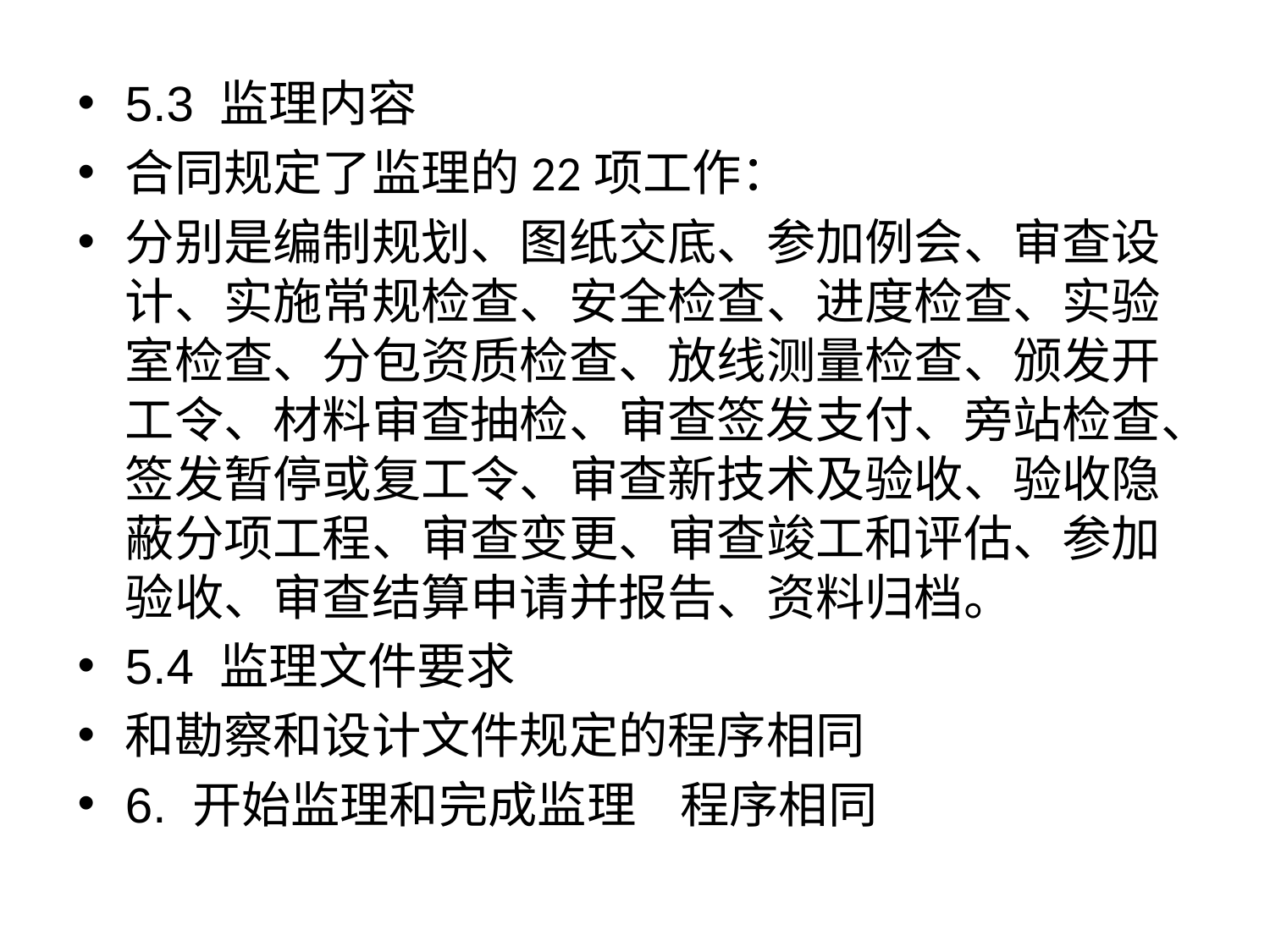

5.3 监理内容
合同规定了监理的22项工作：
分别是编制规划、图纸交底、参加例会、审查设计、实施常规检查、安全检查、进度检查、实验室检查、分包资质检查、放线测量检查、颁发开工令、材料审查抽检、审查签发支付、旁站检查、签发暂停或复工令、审查新技术及验收、验收隐蔽分项工程、审查变更、审查竣工和评估、参加验收、审查结算申请并报告、资料归档。
5.4 监理文件要求
和勘察和设计文件规定的程序相同
6. 开始监理和完成监理    程序相同